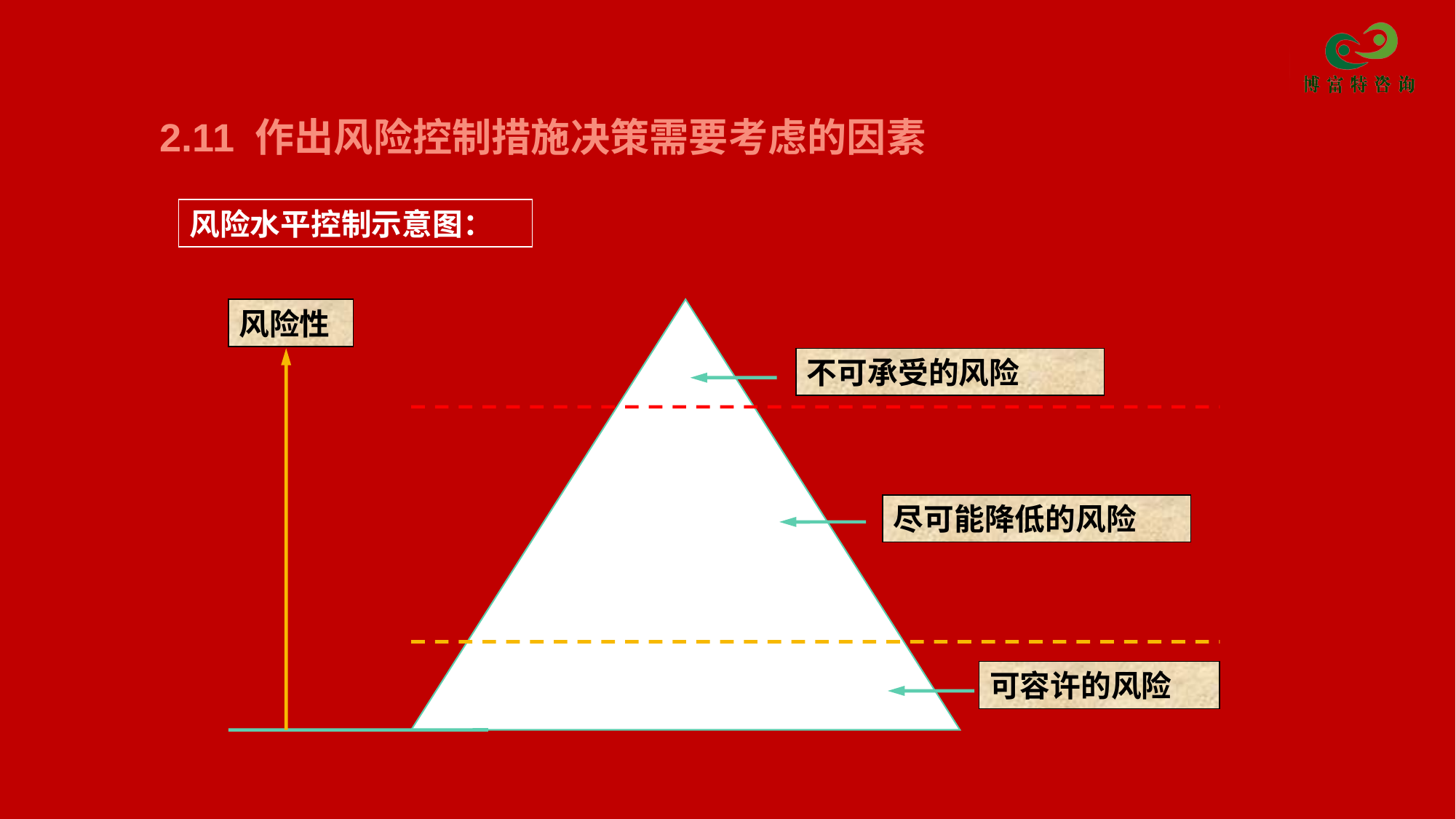

2.11 作出风险控制措施决策需要考虑的因素
风险水平控制示意图：
风险性

不可承受的风险

尽可能降低的风险

可容许的风险